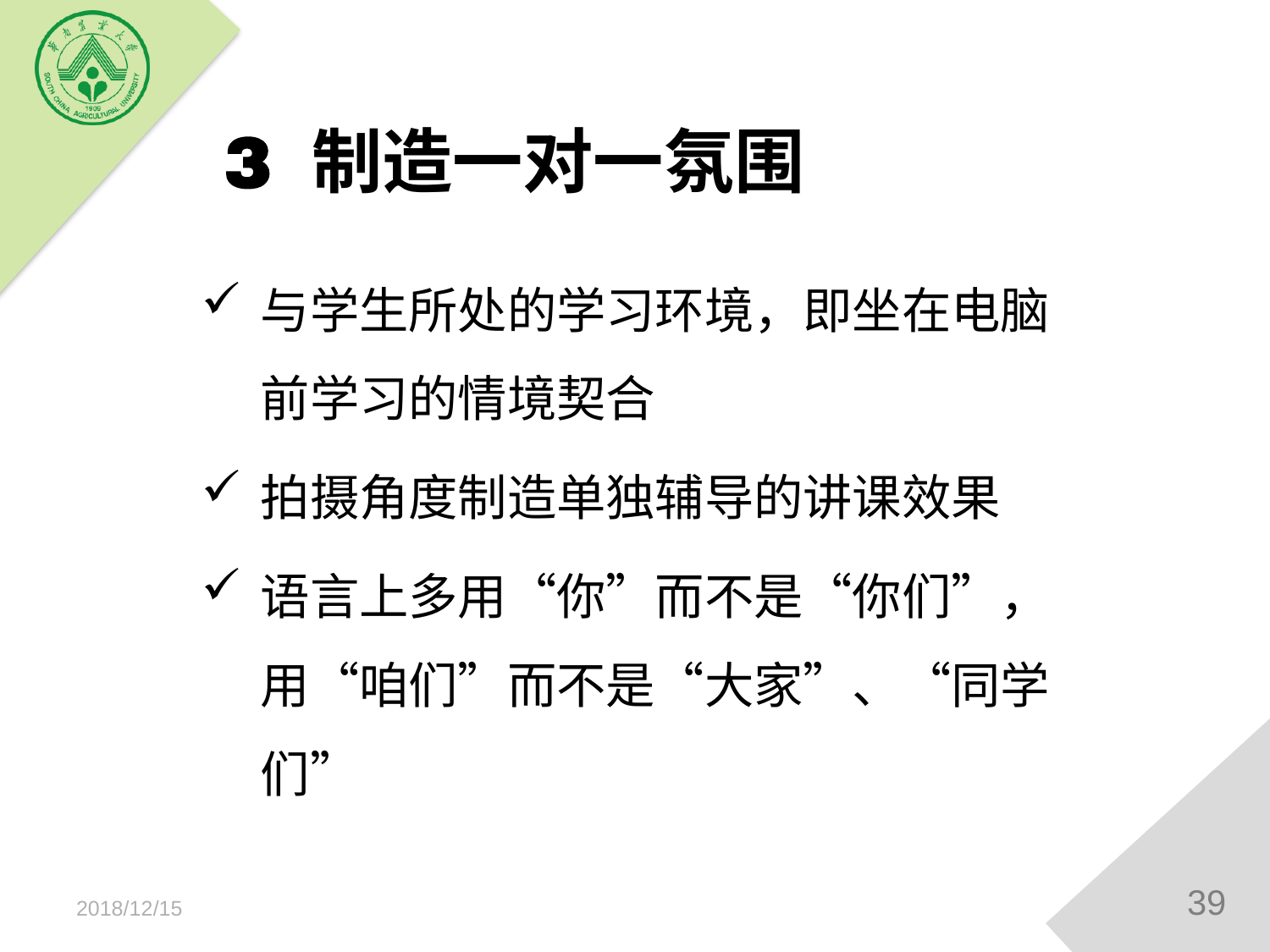

3 制造一对一氛围
与学生所处的学习环境，即坐在电脑前学习的情境契合
拍摄角度制造单独辅导的讲课效果
语言上多用“你”而不是“你们”，用“咱们”而不是“大家”、“同学们”
39
2018/12/15